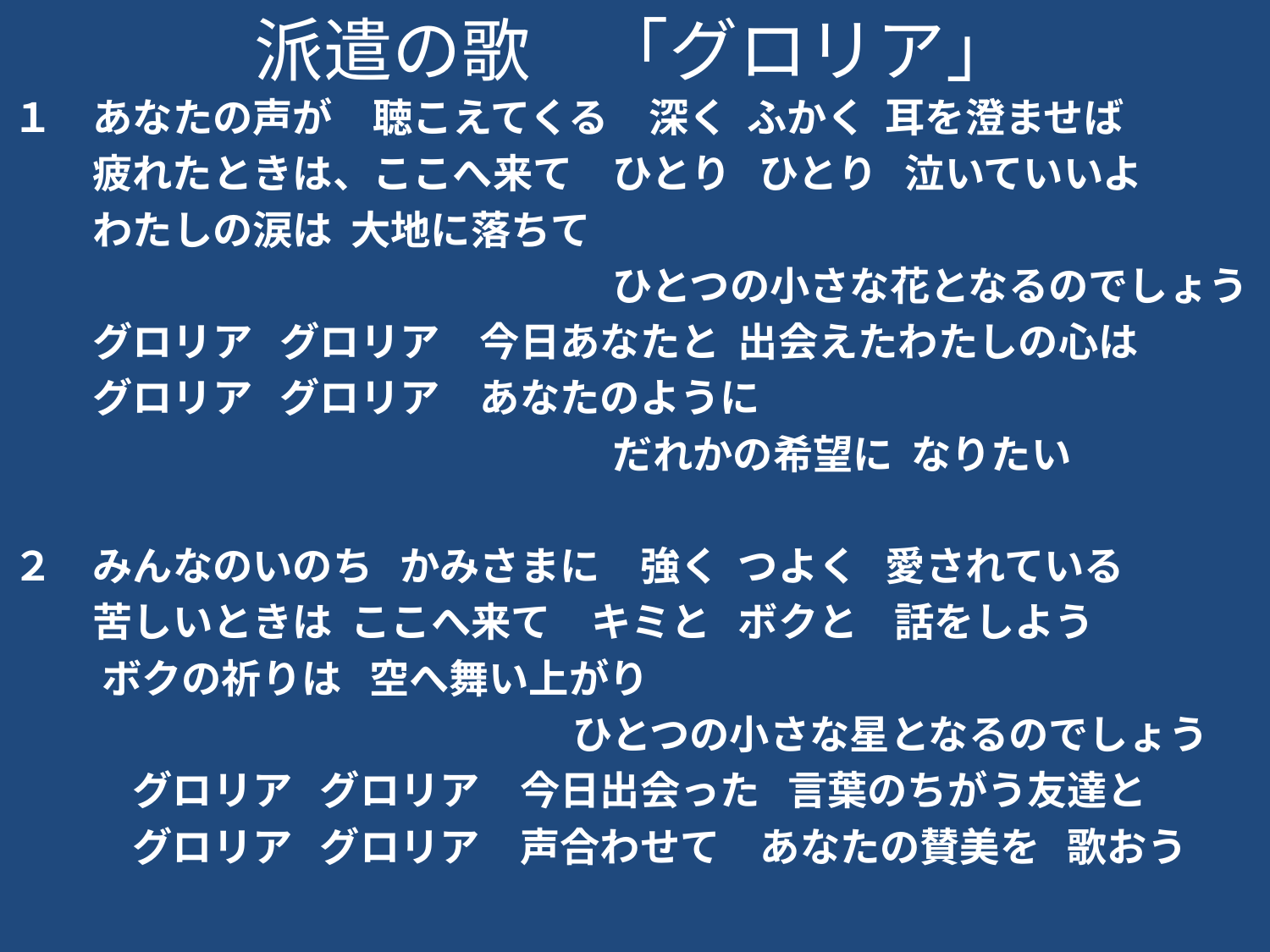

# 派遣の歌　「グロリア」
１　あなたの声が　聴こえてくる　深く  ふかく  耳を澄ませば
　　疲れたときは、ここへ来て　ひとり   ひとり   泣いていいよ
　　わたしの涙は  大地に落ちて
　　　　　　　　　　　　　　　ひとつの小さな花となるのでしょう
　　グロリア   グロリア　今日あなたと  出会えたわたしの心は
　　グロリア   グロリア　あなたのように
　　　　　　　　　　　　　　　だれかの希望に  なりたい

２　みんなのいのち   かみさまに　強く  つよく   愛されている
　　苦しいときは  ここへ来て　キミと   ボクと    話をしよう
　　 ボクの祈りは   空へ舞い上がり
　　　　　　　　　　　　　　ひとつの小さな星となるのでしょう
　　　グロリア   グロリア　今日出会った   言葉のちがう友達と
　　　グロリア   グロリア　声合わせて　あなたの賛美を   歌おう